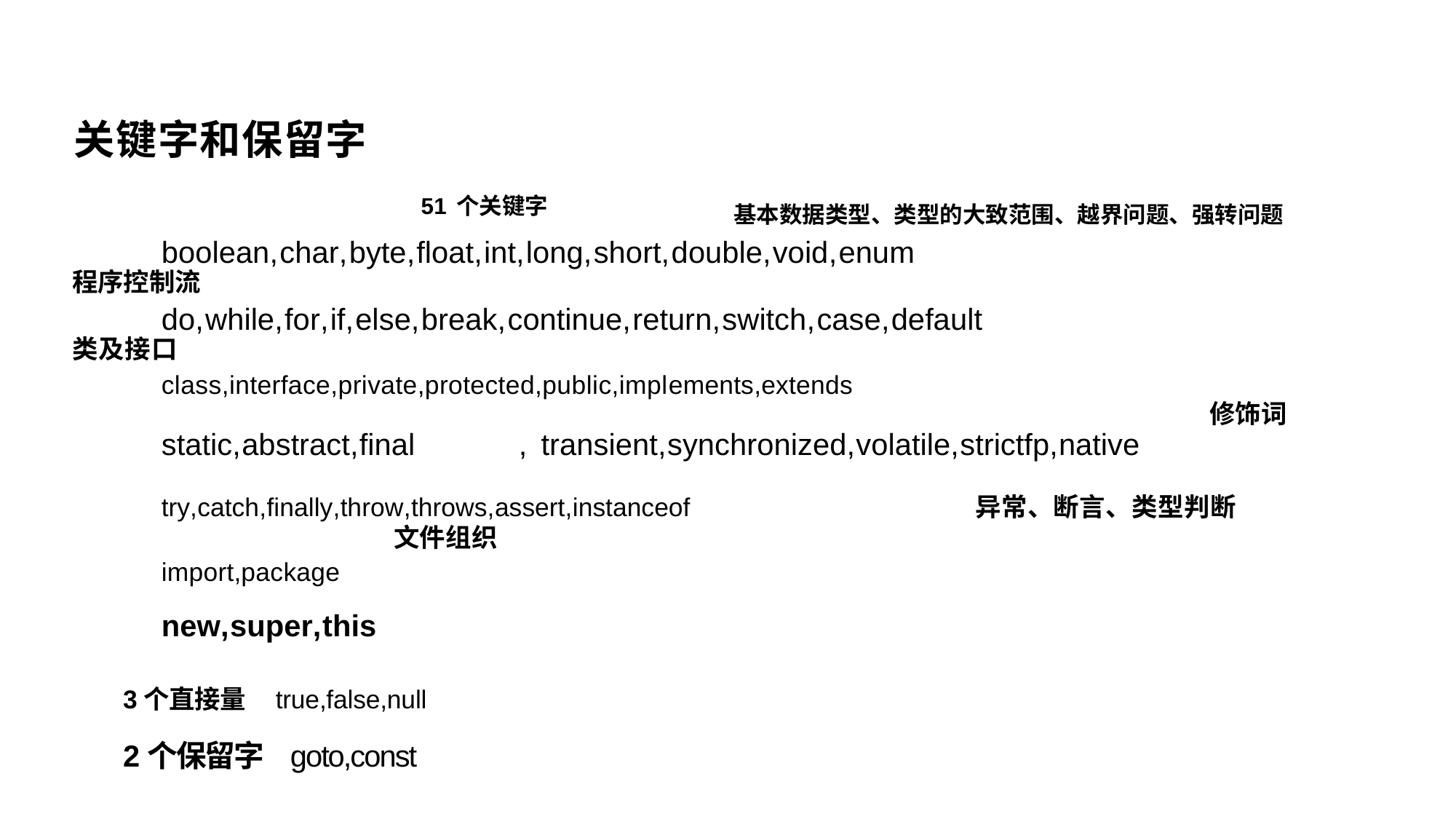

关键字和保留字

51个关键字                                 基本数据类型、类型的大致范围、越界问题、强转问题
boolean,char,byte,float,int,long,short,double,void,enum
程序控制流
do,while,for,if,else,break,continue,return,switch,case,default
类及接口
class,interface,private,protected,public,implements,extends
static,abstract,final           , transient,synchronized,volatile,strictfp,native
try,catch,finally,throw,throws,assert,instanceof                                     异常、断言、类型判断
文件组织
import,package
new,super,this

3个直接量  true,false,null
2个保留字  goto,const

修饰词